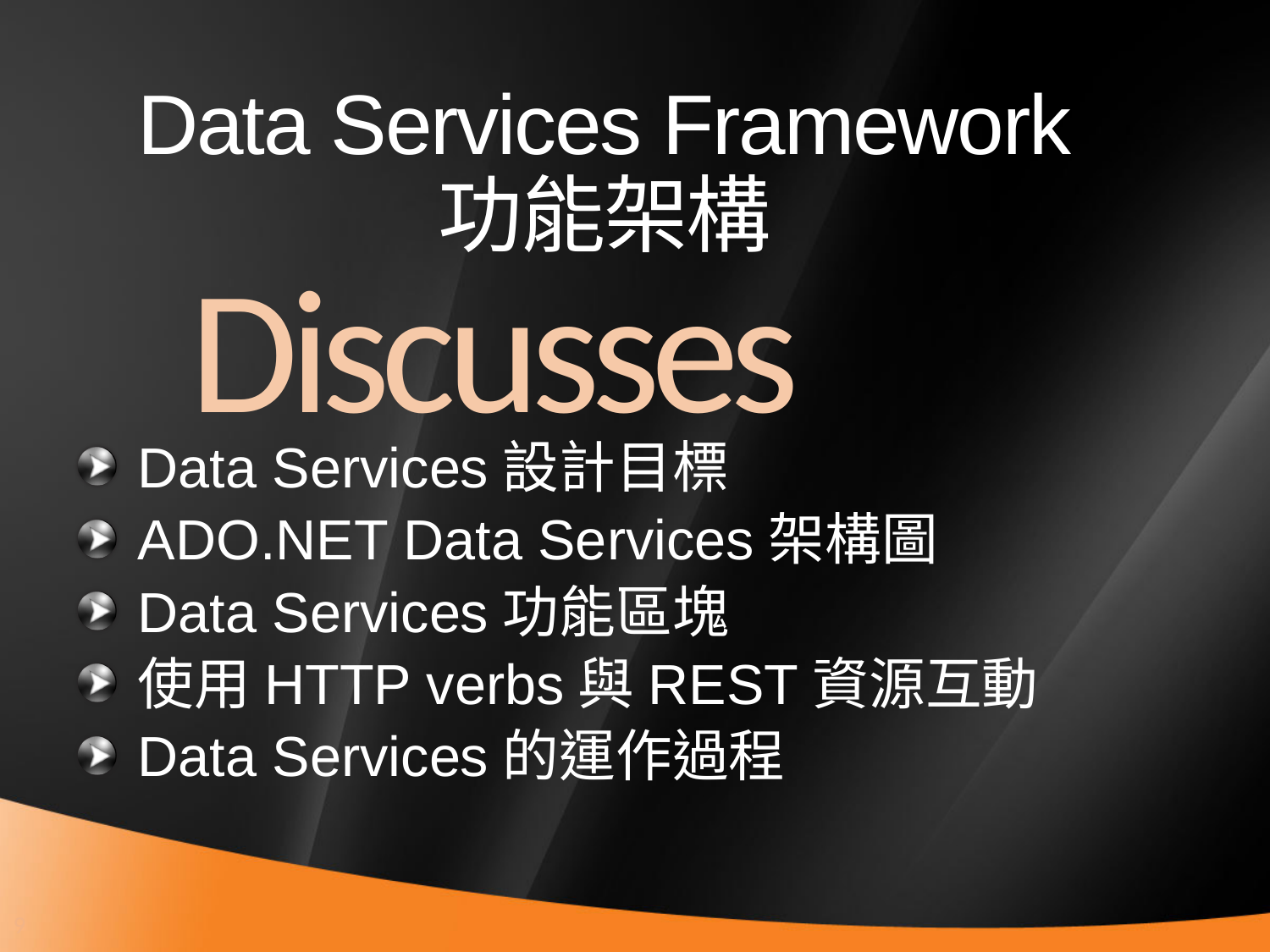

# Data Services Framework 功能架構
Discusses
Data Services設計目標
ADO.NET Data Services架構圖
Data Services功能區塊
使用HTTP verbs與REST資源互動
Data Services的運作過程